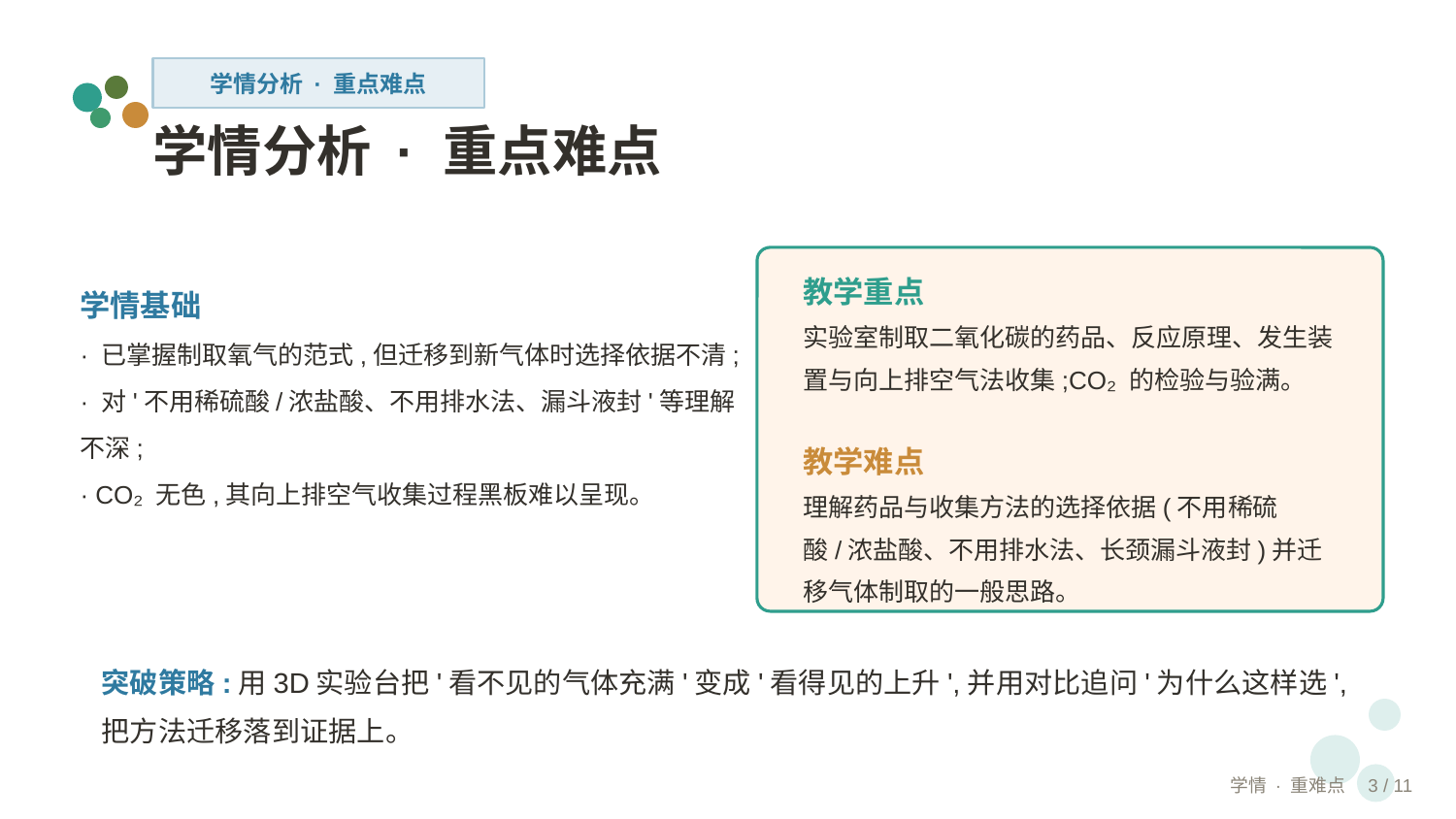

学情分析 · 重点难点

学情分析 · 重点难点

学情基础
· 已掌握制取氧气的范式,但迁移到新气体时选择依据不清;
· 对'不用稀硫酸/浓盐酸、不用排水法、漏斗液封'等理解不深;
· CO₂ 无色,其向上排空气收集过程黑板难以呈现。
教学重点
实验室制取二氧化碳的药品、反应原理、发生装置与向上排空气法收集;CO₂ 的检验与验满。

教学难点
理解药品与收集方法的选择依据(不用稀硫酸/浓盐酸、不用排水法、长颈漏斗液封)并迁移气体制取的一般思路。
突破策略:用3D实验台把'看不见的气体充满'变成'看得见的上升',并用对比追问'为什么这样选',把方法迁移落到证据上。

学情 · 重难点　3 / 11